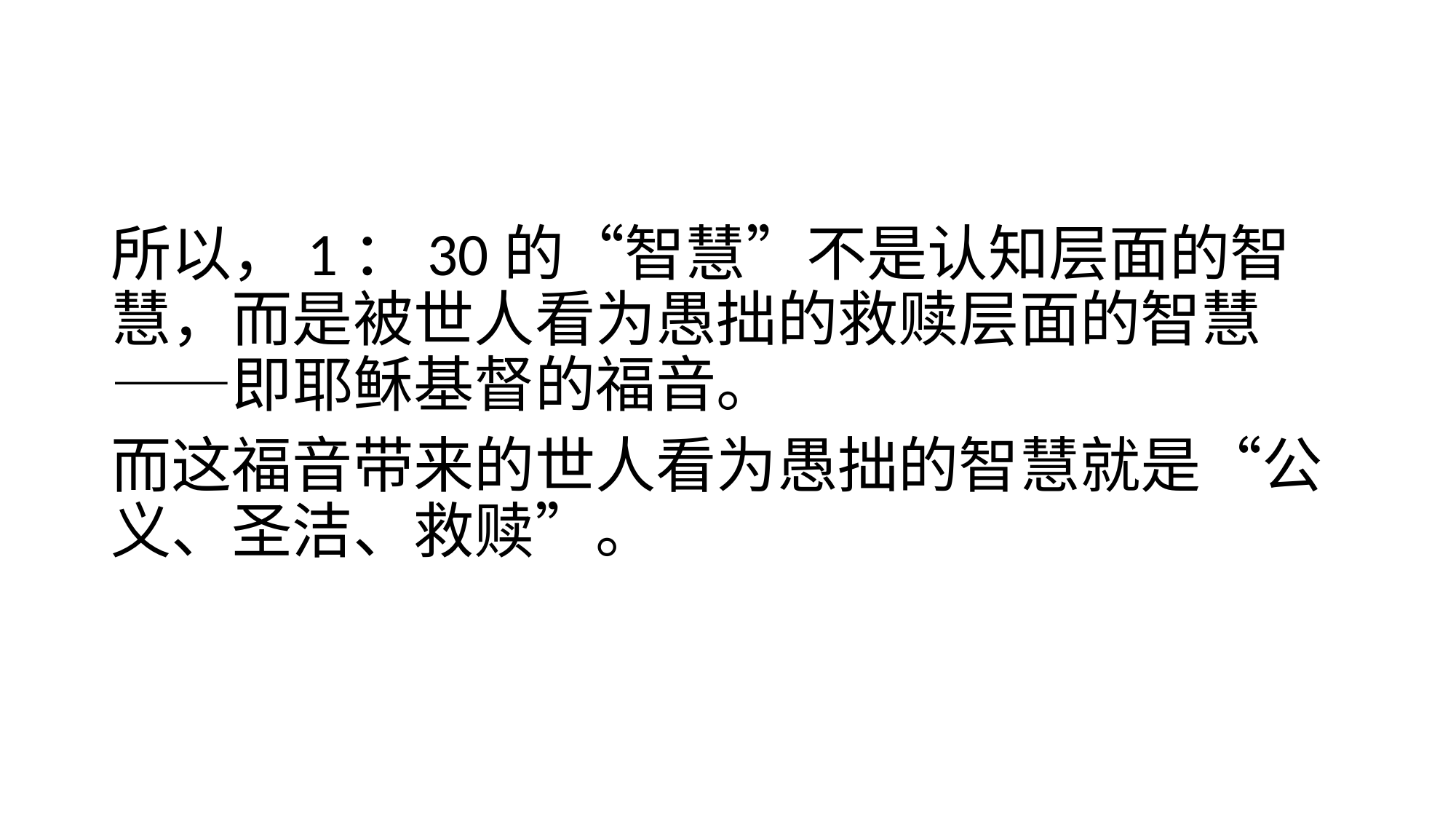

#
所以，1：30的“智慧”不是认知层面的智慧，而是被世人看为愚拙的救赎层面的智慧——即耶稣基督的福音。
而这福音带来的世人看为愚拙的智慧就是“公义、圣洁、救赎”。